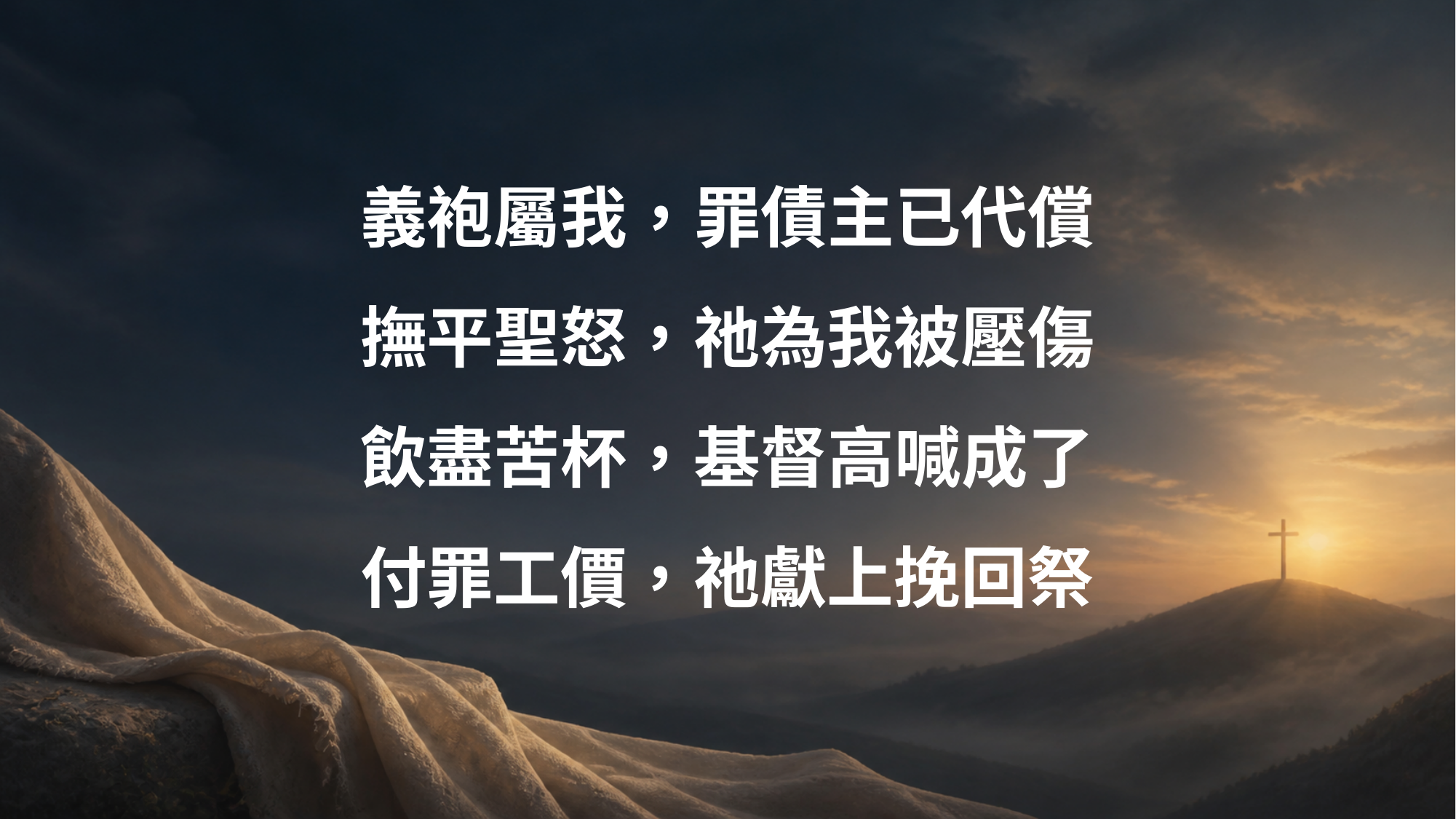

義袍屬我，罪債主已代償
撫平聖怒，祂為我被壓傷
飲盡苦杯，基督高喊成了
付罪工價，祂獻上挽回祭